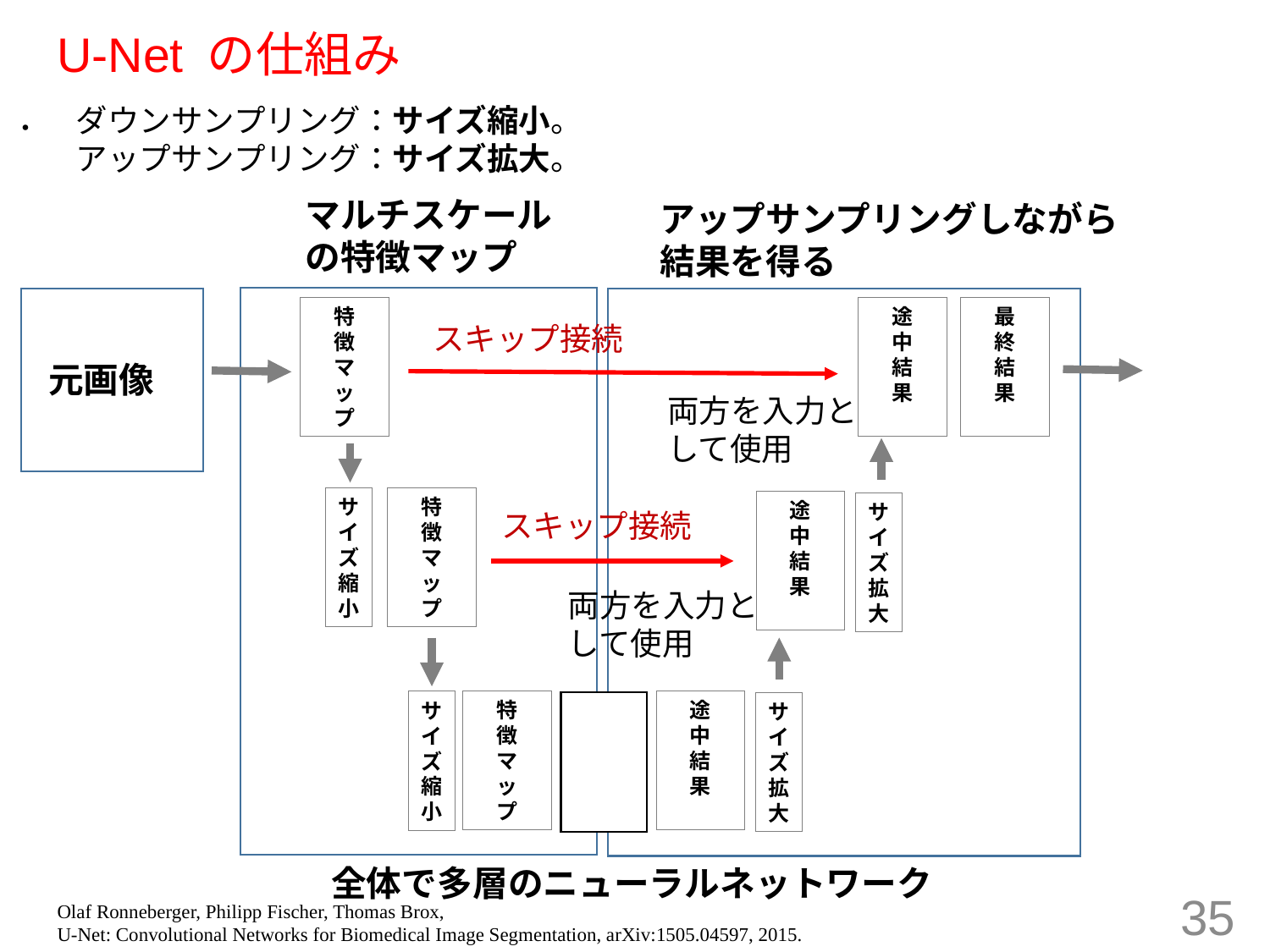

# U-Net の仕組み
．
ダウンサンプリング：サイズ縮小。
アップサンプリング：サイズ拡大。
マルチスケール
の特徴マップ
アップサンプリングしながら
結果を得る

　最
　終
　結
　果

　途
　中
　結
　果

　特
　徴
　マ
　ッ
　プ
スキップ接続
元画像
両方を入力として使用
サ
イ
ズ
縮
小
　特
　徴
　マ
　ッ
　プ
　途
　中
　結
　果

サ
イ
ズ
拡
大
スキップ接続
両方を入力として使用
　途
　中
　結
　果

　特
　徴
　マ
　ッ
　プ
サ
イ
ズ
縮
小

サ
イ
ズ
拡
大
全体で多層のニューラルネットワーク
35
Olaf Ronneberger, Philipp Fischer, Thomas Brox,
U-Net: Convolutional Networks for Biomedical Image Segmentation, arXiv:1505.04597, 2015.